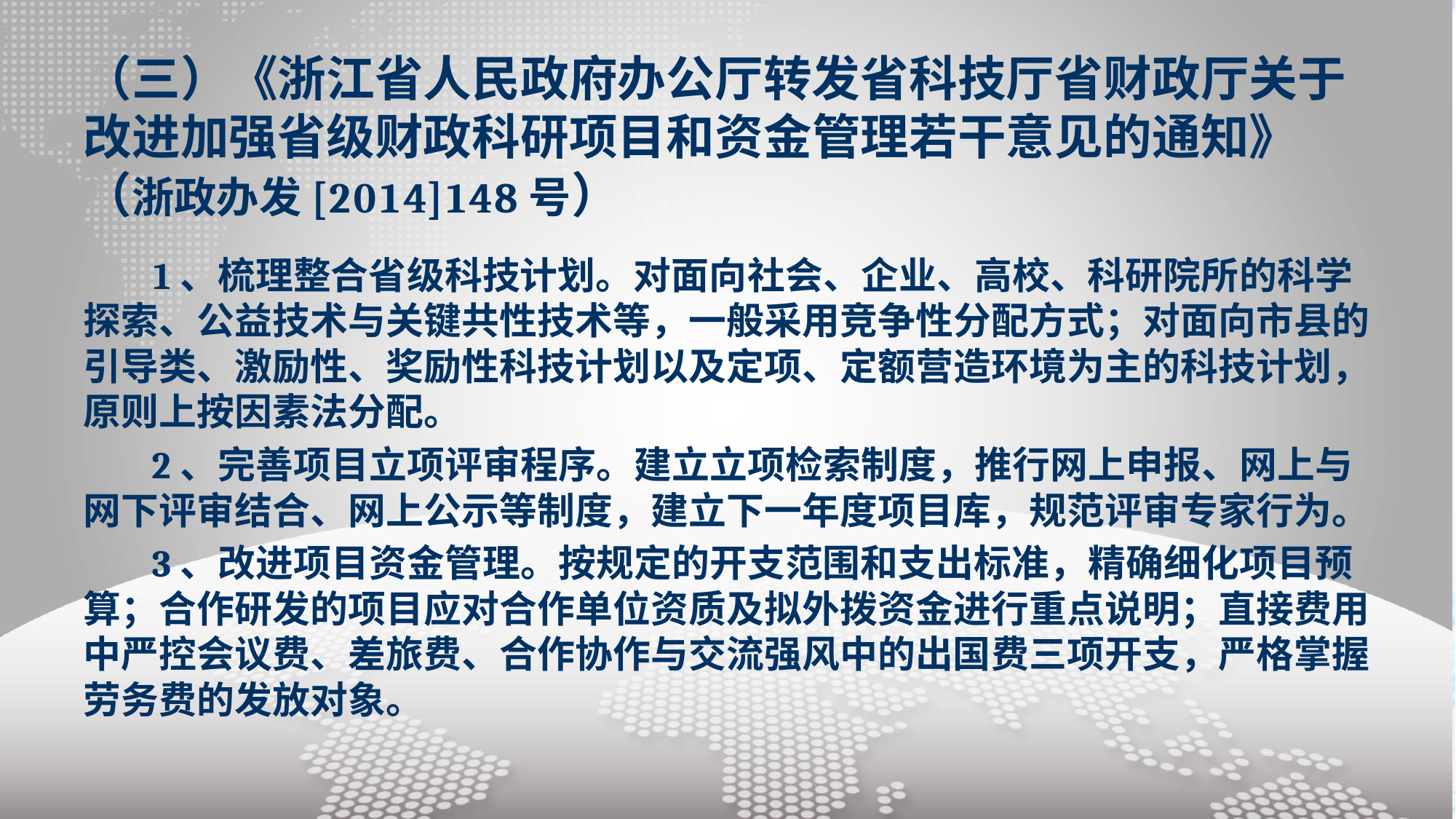

# （三）《浙江省人民政府办公厅转发省科技厅省财政厅关于改进加强省级财政科研项目和资金管理若干意见的通知》（浙政办发[2014]148号）
        1、梳理整合省级科技计划。对面向社会、企业、高校、科研院所的科学探索、公益技术与关键共性技术等，一般采用竞争性分配方式；对面向市县的引导类、激励性、奖励性科技计划以及定项、定额营造环境为主的科技计划，原则上按因素法分配。
        2、完善项目立项评审程序。建立立项检索制度，推行网上申报、网上与网下评审结合、网上公示等制度，建立下一年度项目库，规范评审专家行为。
        3、改进项目资金管理。按规定的开支范围和支出标准，精确细化项目预算；合作研发的项目应对合作单位资质及拟外拨资金进行重点说明；直接费用中严控会议费、差旅费、合作协作与交流强风中的出国费三项开支，严格掌握劳务费的发放对象。